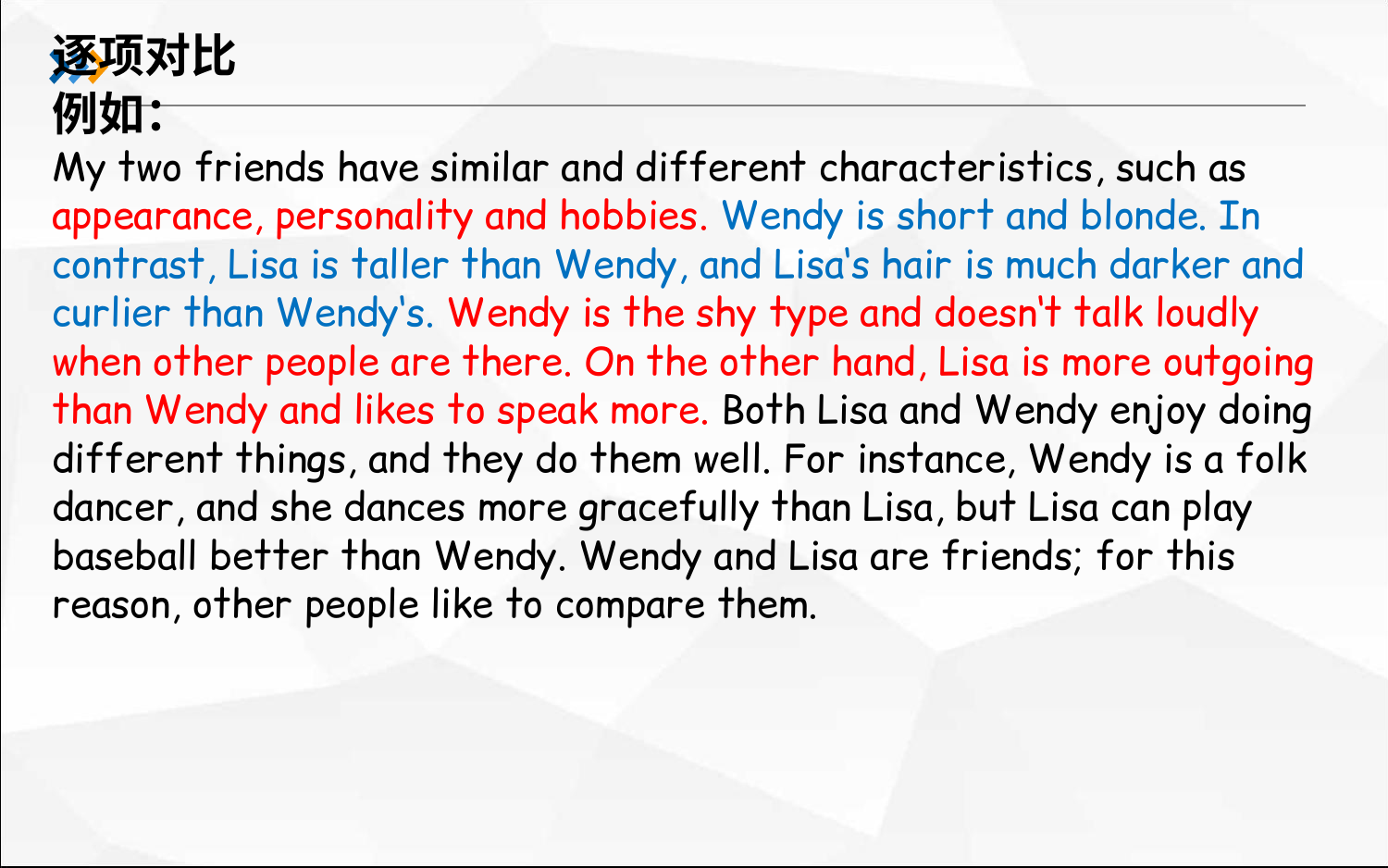

逐项对比
例如：
My two friends have similar and different characteristics, such as appearance, personality and hobbies. Wendy is short and blonde. In contrast, Lisa is taller than Wendy, and Lisa‘s hair is much darker and curlier than Wendy‘s. Wendy is the shy type and doesn‘t talk loudly when other people are there. On the other hand, Lisa is more outgoing than Wendy and likes to speak more. Both Lisa and Wendy enjoy doing different things, and they do them well. For instance, Wendy is a folk dancer, and she dances more gracefully than Lisa, but Lisa can play baseball better than Wendy. Wendy and Lisa are friends; for this reason, other people like to compare them.